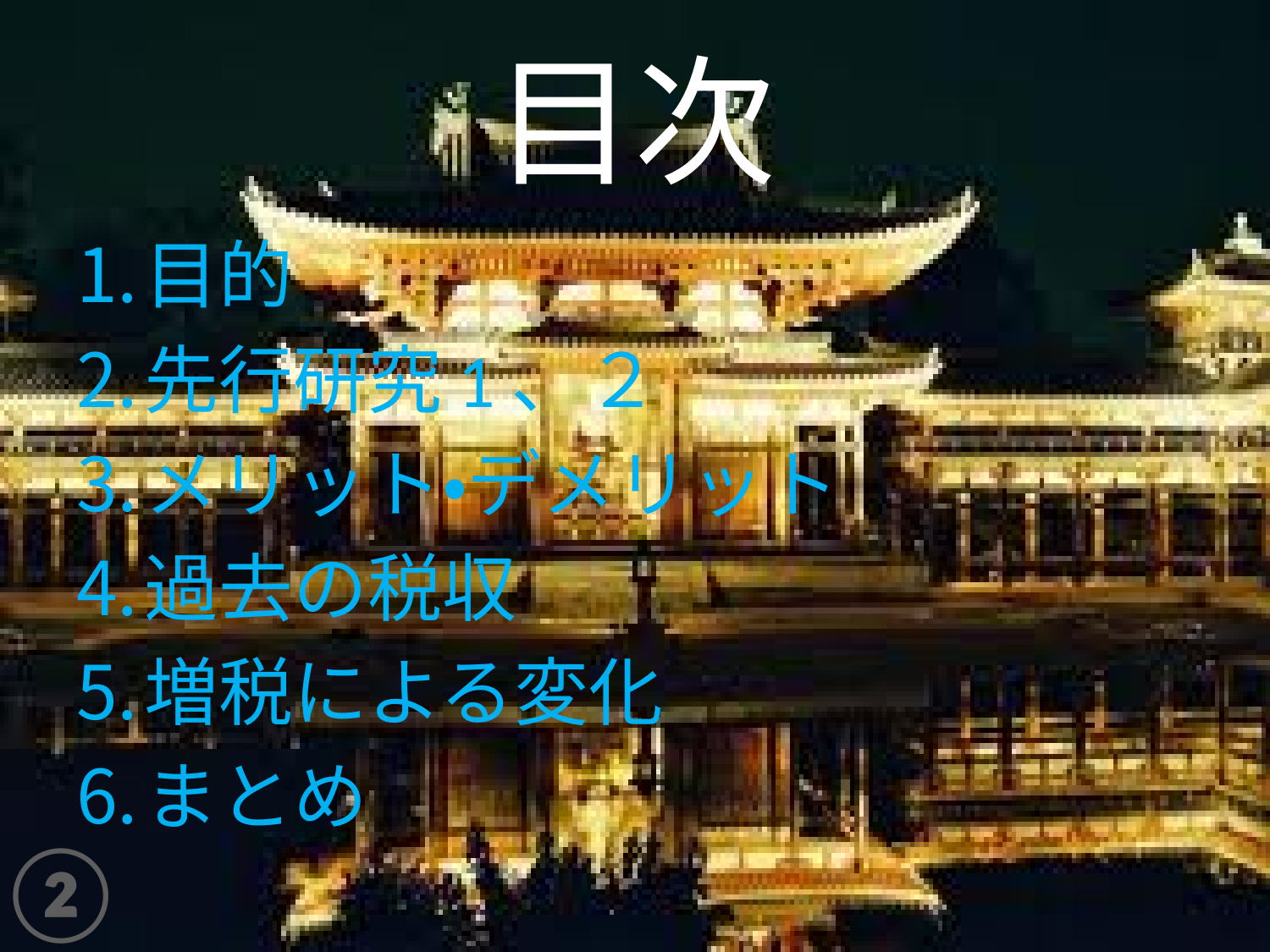

# 目次
目的
先行研究1、２
メリット・デメリット
過去の税収
増税による変化
まとめ

②